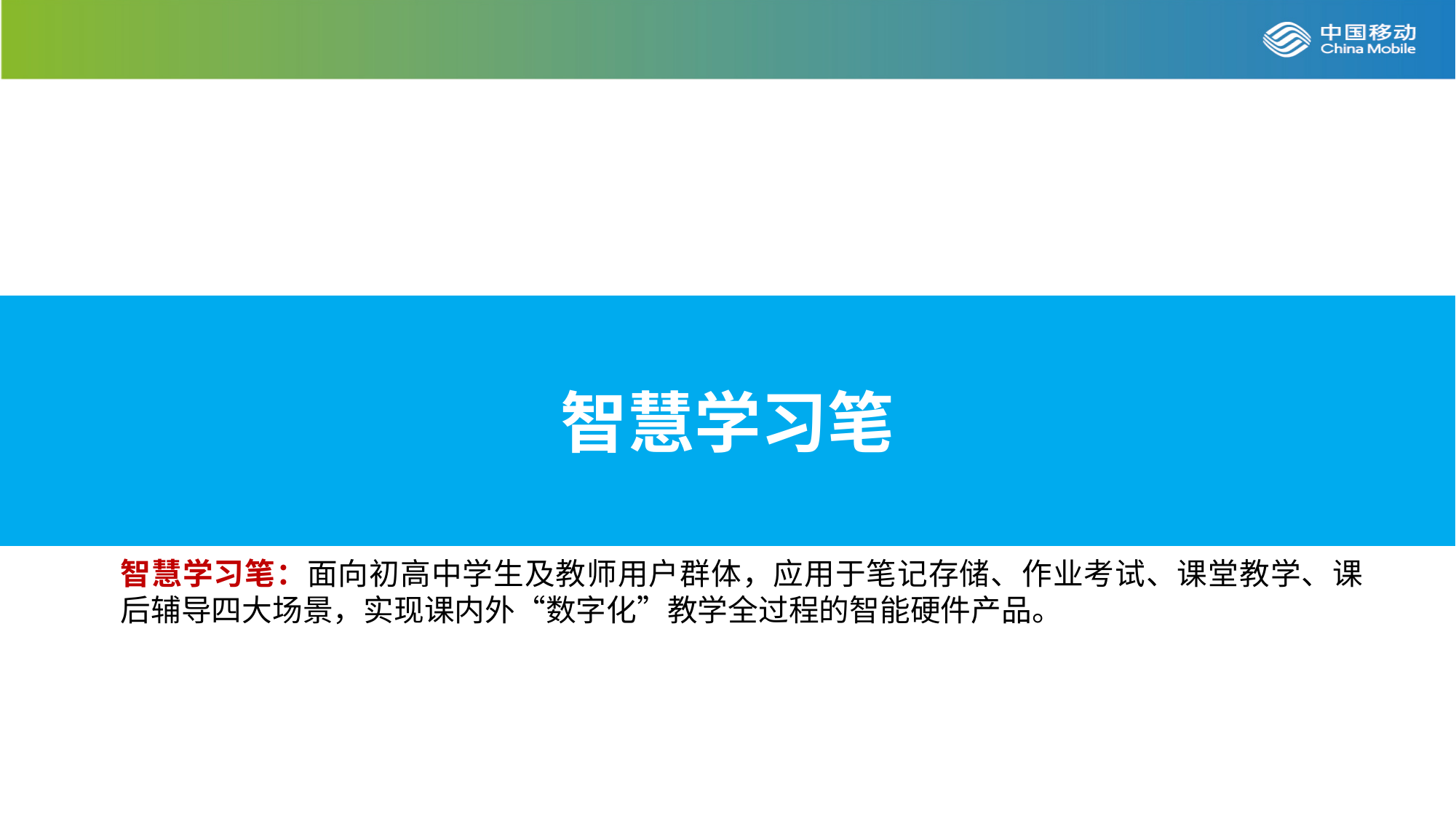

智慧学习笔
智慧学习笔：面向初高中学生及教师用户群体，应用于笔记存储、作业考试、课堂教学、课后辅导四大场景，实现课内外“数字化”教学全过程的智能硬件产品。